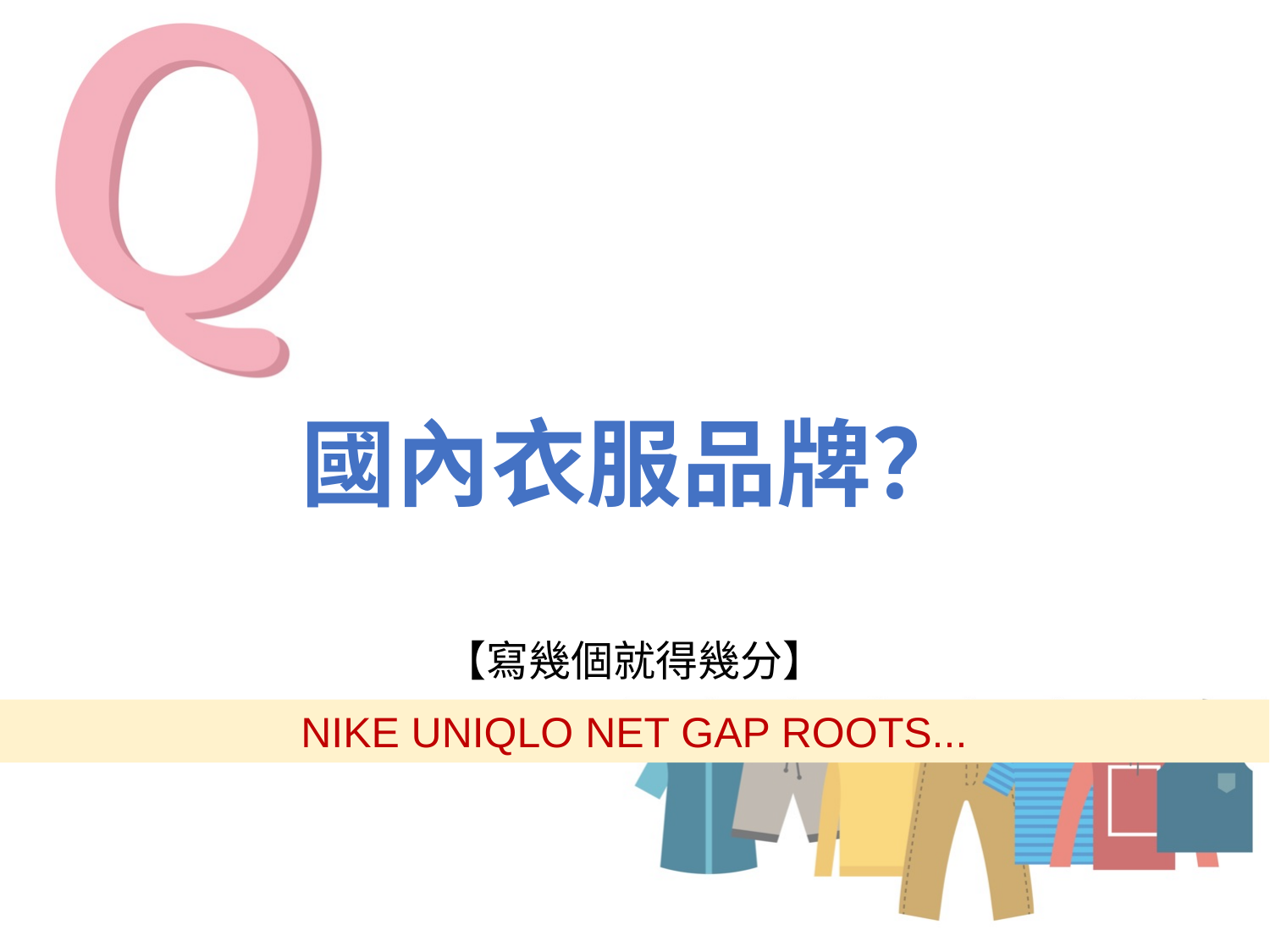

# 國內衣服品牌？
【寫幾個就得幾分】
NIKE UNIQLO NET GAP ROOTS...